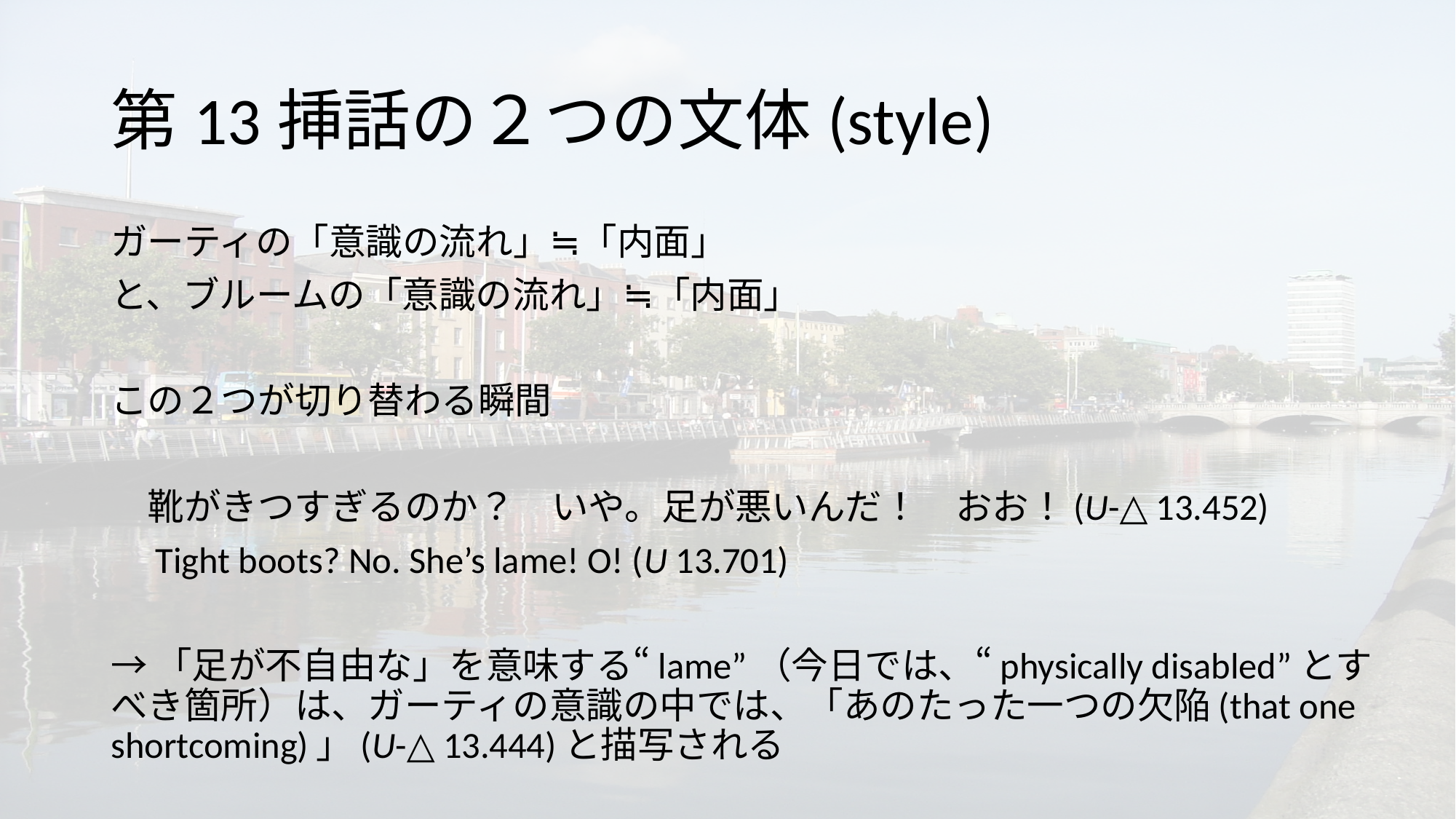

# 第13挿話の２つの文体(style)
ガーティの「意識の流れ」≒「内面」
と、ブルームの「意識の流れ」≒「内面」

この２つが切り替わる瞬間

　靴がきつすぎるのか？　いや。足が悪いんだ！　おお！(U-△ 13.452)
　Tight boots? No. She’s lame! O! (U 13.701)

→「足が不自由な」を意味する“lame”（今日では、“physically disabled”とすべき箇所）は、ガーティの意識の中では、「あのたった一つの欠陥(that one shortcoming)」(U-△ 13.444)と描写される